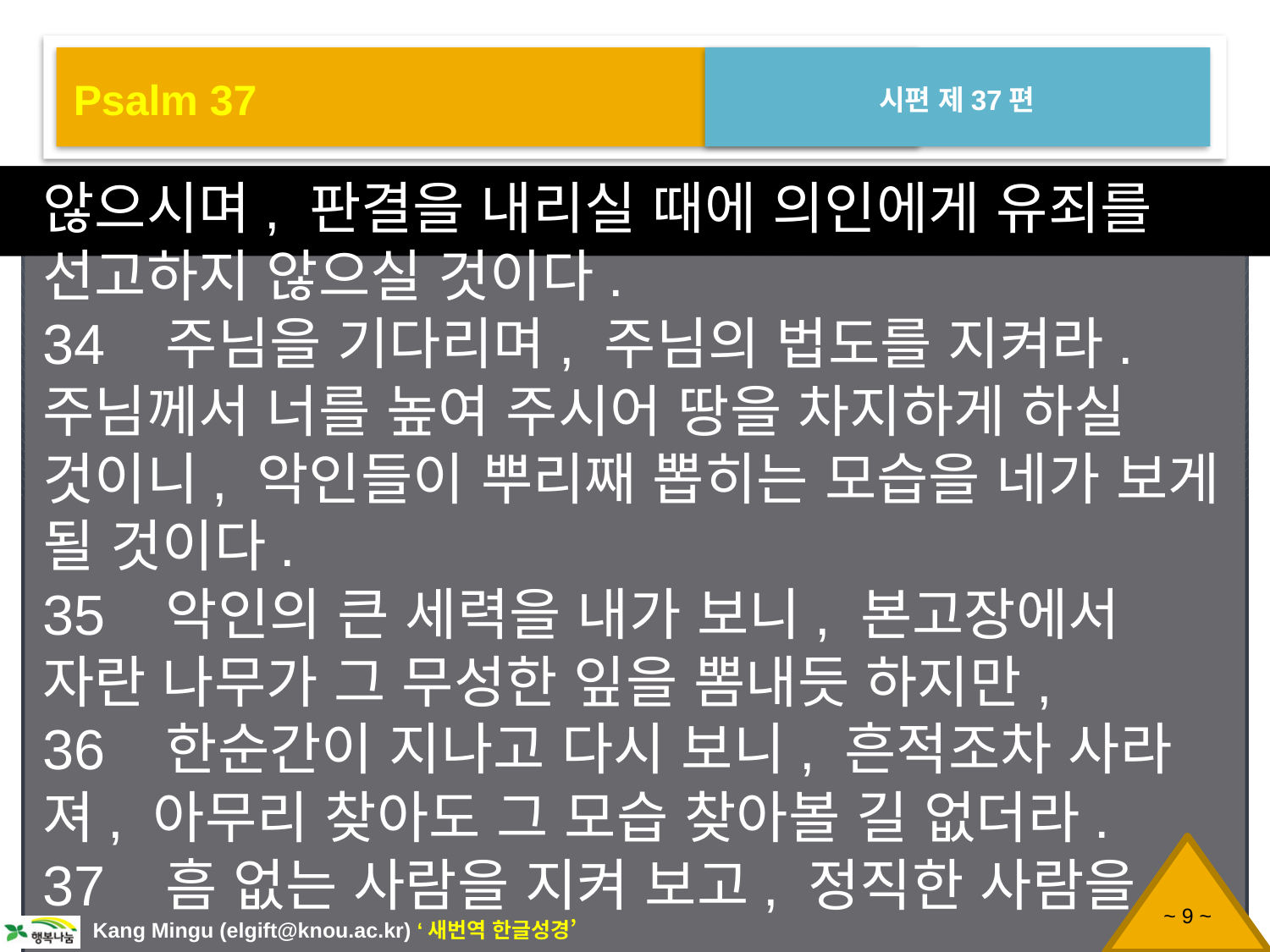

Psalm 37
시편 제37편
않으시며, 판결을 내리실 때에 의인에게 유죄를 선고하지 않으실 것이다.
34   주님을 기다리며, 주님의 법도를 지켜라. 주님께서 너를 높여 주시어 땅을 차지하게 하실 것이니, 악인들이 뿌리째 뽑히는 모습을 네가 보게 될 것이다.
35   악인의 큰 세력을 내가 보니, 본고장에서 자란 나무가 그 무성한 잎을 뽐내듯 하지만,
36   한순간이 지나고 다시 보니, 흔적조차 사라져, 아무리 찾아도 그 모습 찾아볼 길 없더라.
37   흠 없는 사람을 지켜 보고, 정직한 사람을